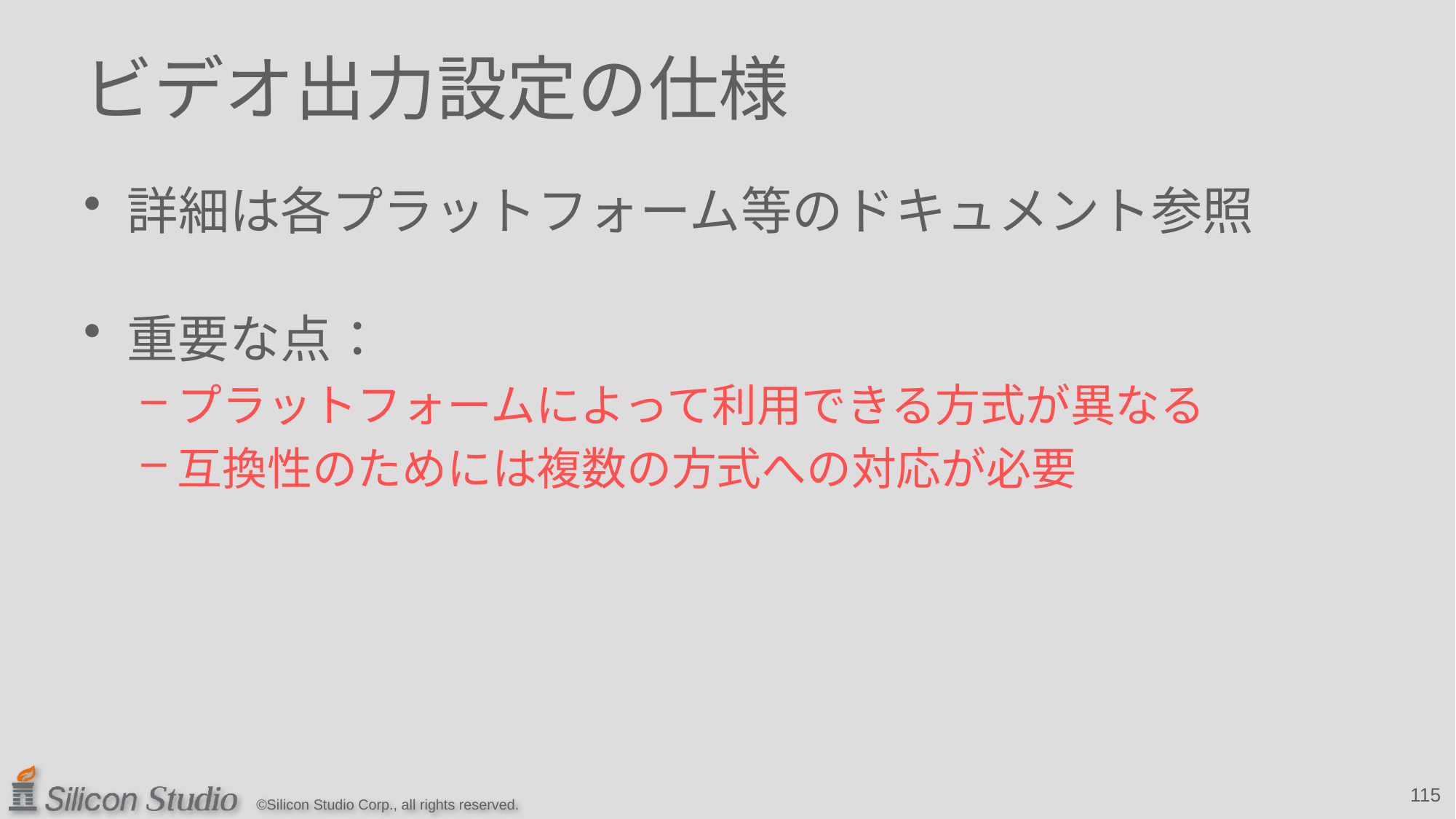

# ビデオ出力設定の仕様
詳細は各プラットフォーム等のドキュメント参照

重要な点：
プラットフォームによって利用できる方式が異なる
互換性のためには複数の方式への対応が必要
115